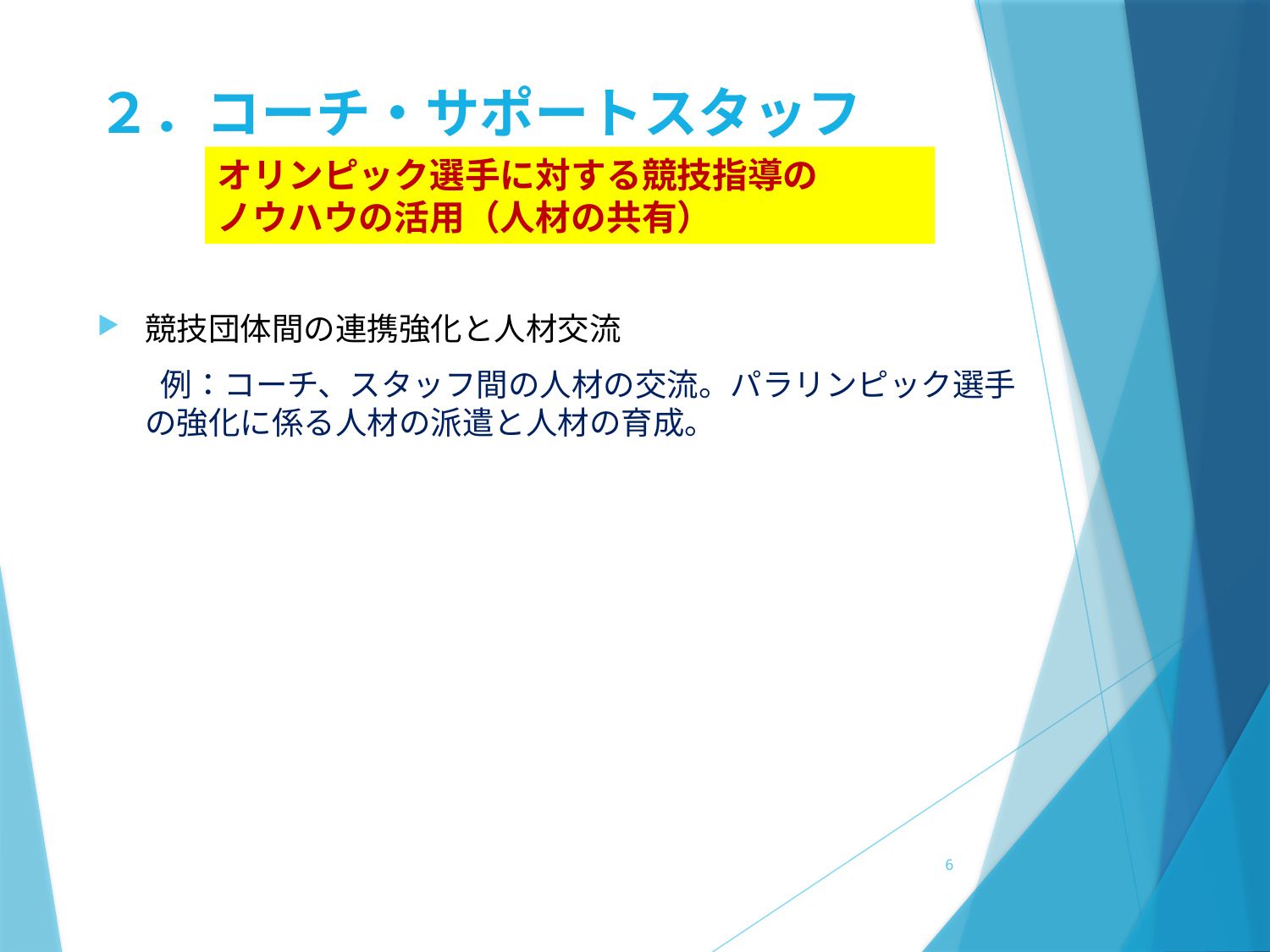

# ２．コーチ・サポートスタッフ
オリンピック選手に対する競技指導の
ノウハウの活用（人材の共有）
競技団体間の連携強化と人材交流
　　例：コーチ、スタッフ間の人材の交流。パラリンピック選手の強化に係る人材の派遣と人材の育成。

6